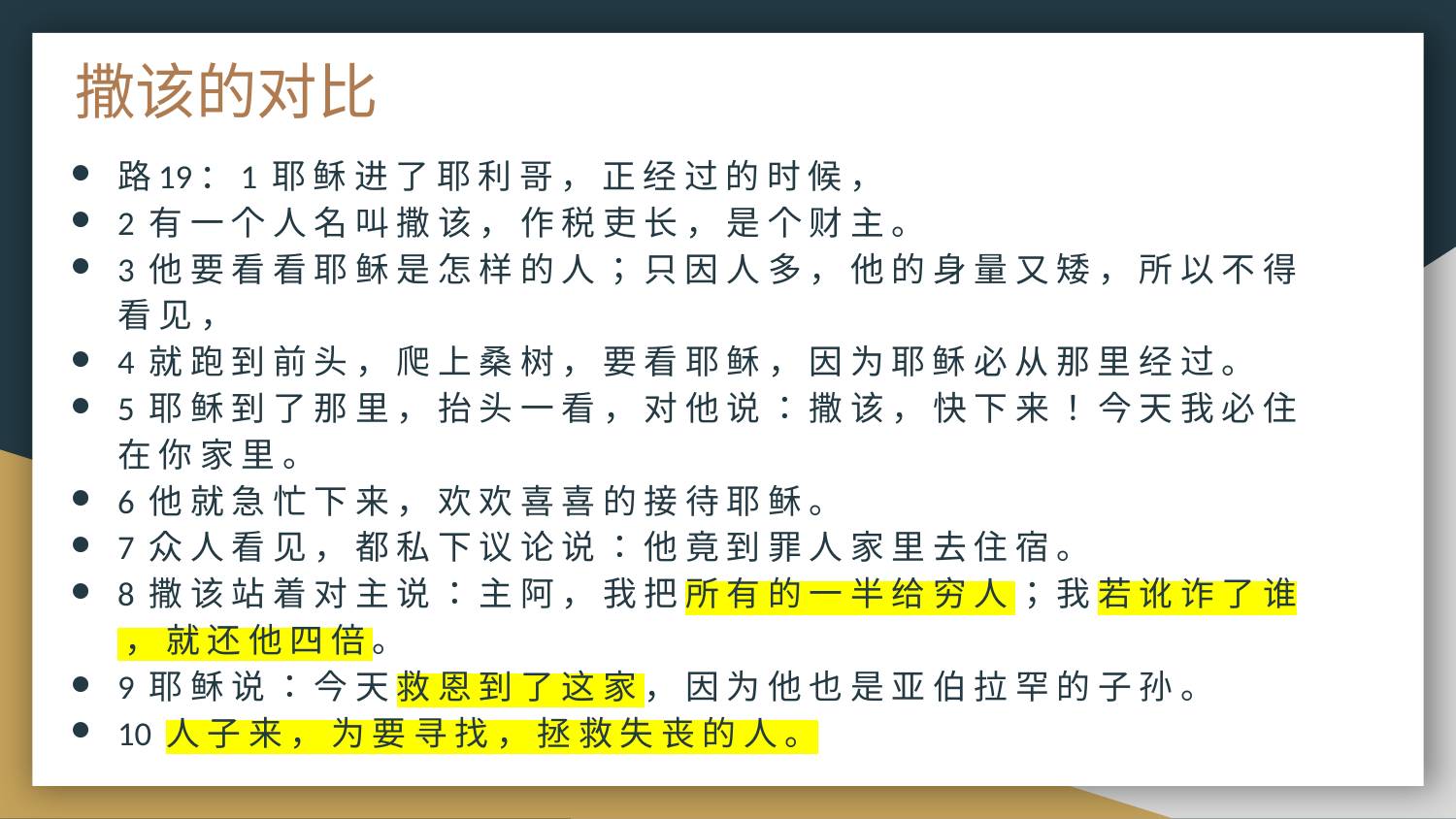

# 撒该的对比
路19：1 耶 稣 进 了 耶 利 哥 ， 正 经 过 的 时 候 ，
2 有 一 个 人 名 叫 撒 该 ， 作 税 吏 长 ， 是 个 财 主 。
3 他 要 看 看 耶 稣 是 怎 样 的 人 ； 只 因 人 多 ， 他 的 身 量 又 矮 ， 所 以 不 得 看 见 ，
4 就 跑 到 前 头 ， 爬 上 桑 树 ， 要 看 耶 稣 ， 因 为 耶 稣 必 从 那 里 经 过 。
5 耶 稣 到 了 那 里 ， 抬 头 一 看 ， 对 他 说 ： 撒 该 ， 快 下 来 ！ 今 天 我 必 住 在 你 家 里 。
6 他 就 急 忙 下 来 ， 欢 欢 喜 喜 的 接 待 耶 稣 。
7 众 人 看 见 ， 都 私 下 议 论 说 ： 他 竟 到 罪 人 家 里 去 住 宿 。
8 撒 该 站 着 对 主 说 ： 主 阿 ， 我 把 所 有 的 一 半 给 穷 人 ； 我 若 讹 诈 了 谁 ， 就 还 他 四 倍 。
9 耶 稣 说 ： 今 天 救 恩 到 了 这 家 ， 因 为 他 也 是 亚 伯 拉 罕 的 子 孙 。
10 人 子 来 ， 为 要 寻 找 ， 拯 救 失 丧 的 人 。